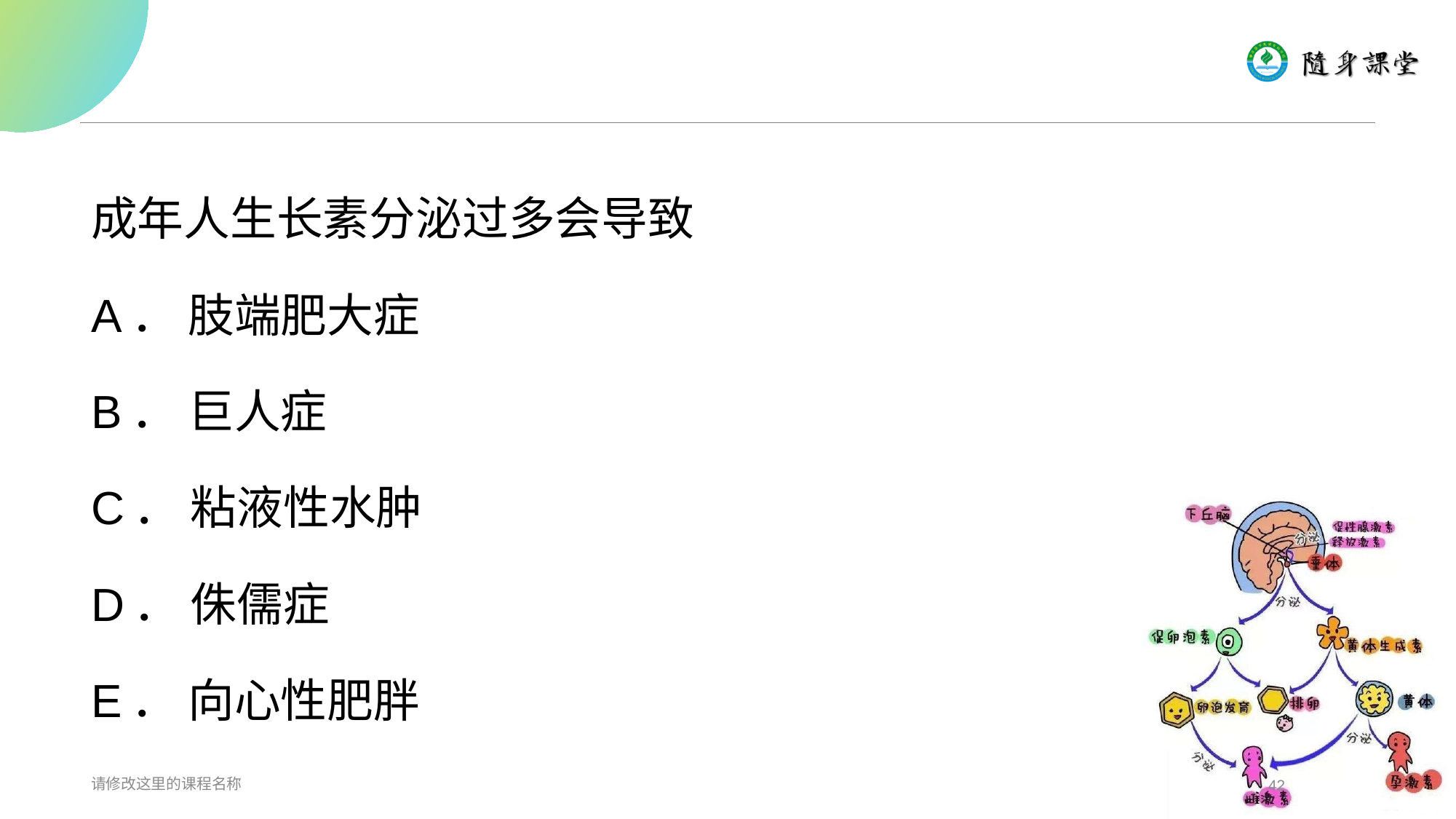

#
成年人生长素分泌过多会导致
A． 肢端肥大症
B． 巨人症
C． 粘液性水肿
D． 侏儒症
E． 向心性肥胖
请修改这里的课程名称
42